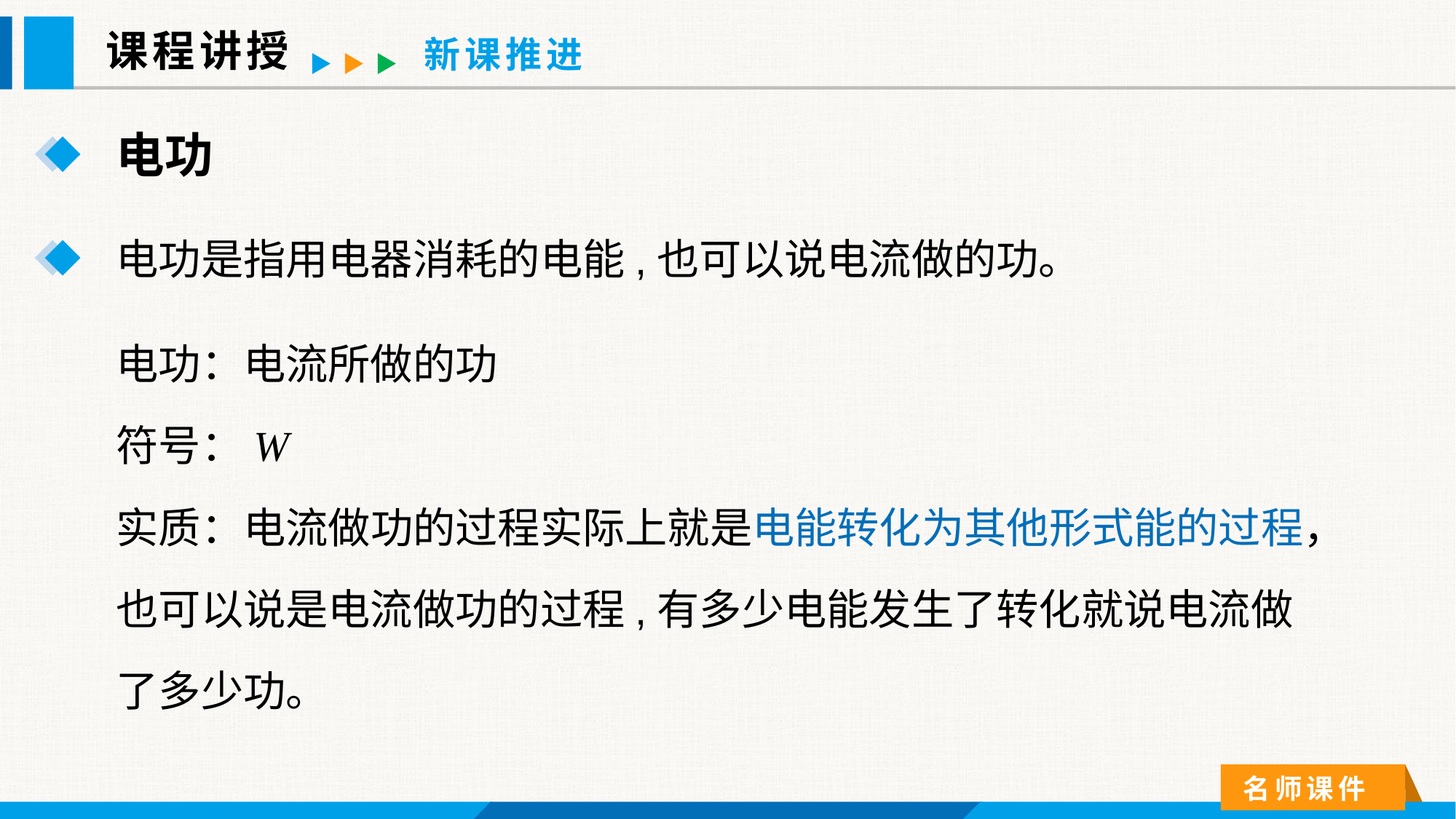

课程讲授
新课推进

电功

电功是指用电器消耗的电能,也可以说电流做的功。

电功：电流所做的功
符号：W
实质：电流做功的过程实际上就是电能转化为其他形式能的过程，也可以说是电流做功的过程,有多少电能发生了转化就说电流做了多少功。